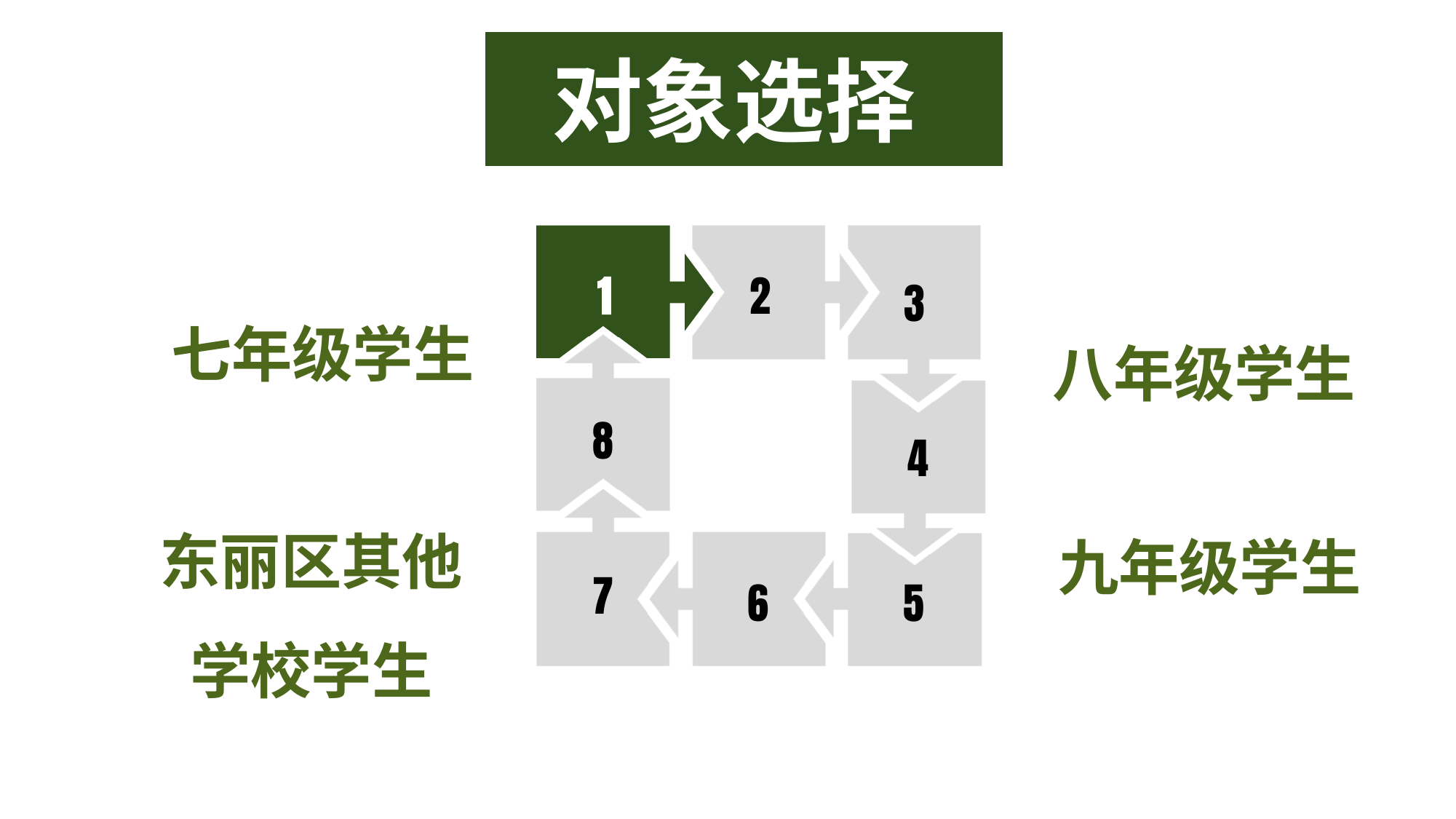

对象选择
1
2
3
七年级学生
八年级学生
8
4
东丽区其他学校学生
九年级学生
7
6
5